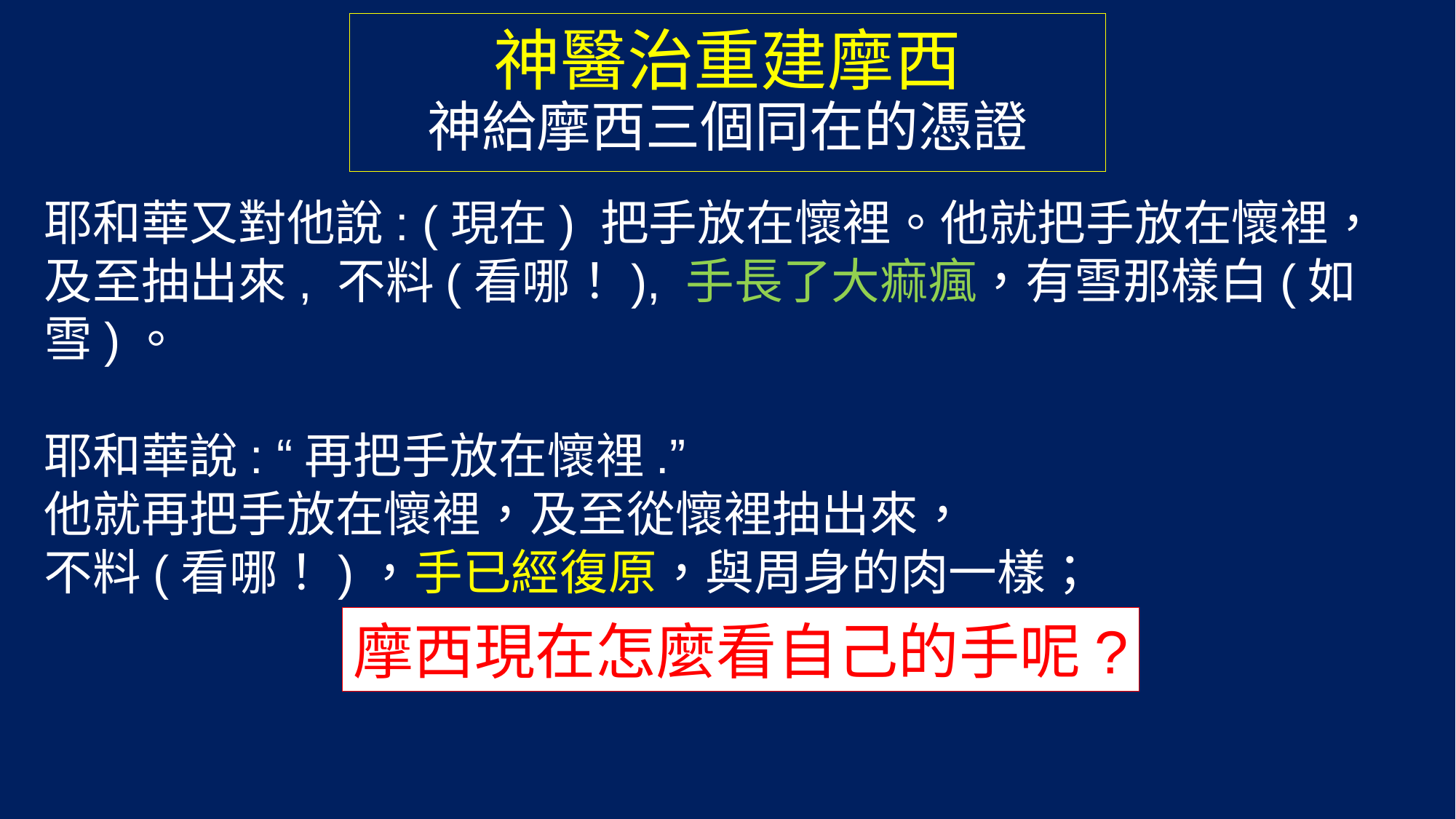

# 神醫治重建摩西 神給摩西三個同在的憑證
耶和華又對他說: (現在) 把手放在懷裡。他就把手放在懷裡，
及至抽出來, 不料(看哪！), 手長了大痲瘋，有雪那樣白(如雪)。

耶和華說: “再把手放在懷裡.”
他就再把手放在懷裡，及至從懷裡抽出來，
不料(看哪！)，手已經復原，與周身的肉一樣；
摩西現在怎麼看自己的手呢?